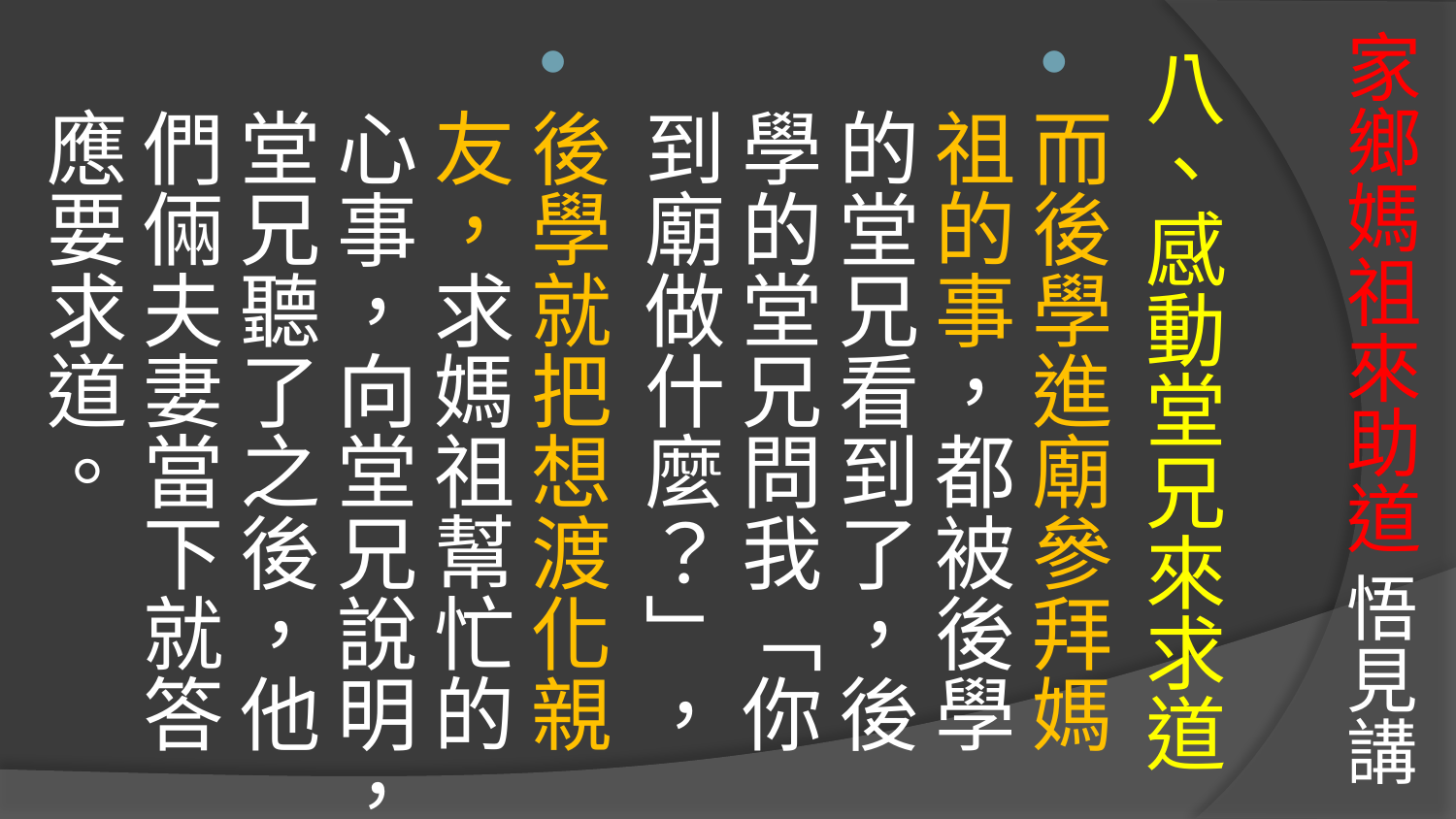

# 家鄉媽祖來助道 悟見講
八、感動堂兄來求道
而後學進廟參拜媽祖的事，都被後學的堂兄看到了，後學的堂兄問我「你到廟做什麼？」，
後學就把想渡化親友，求媽祖幫忙的心事，向堂兄說明，堂兄聽了之後，他們倆夫妻當下就答應要求道。